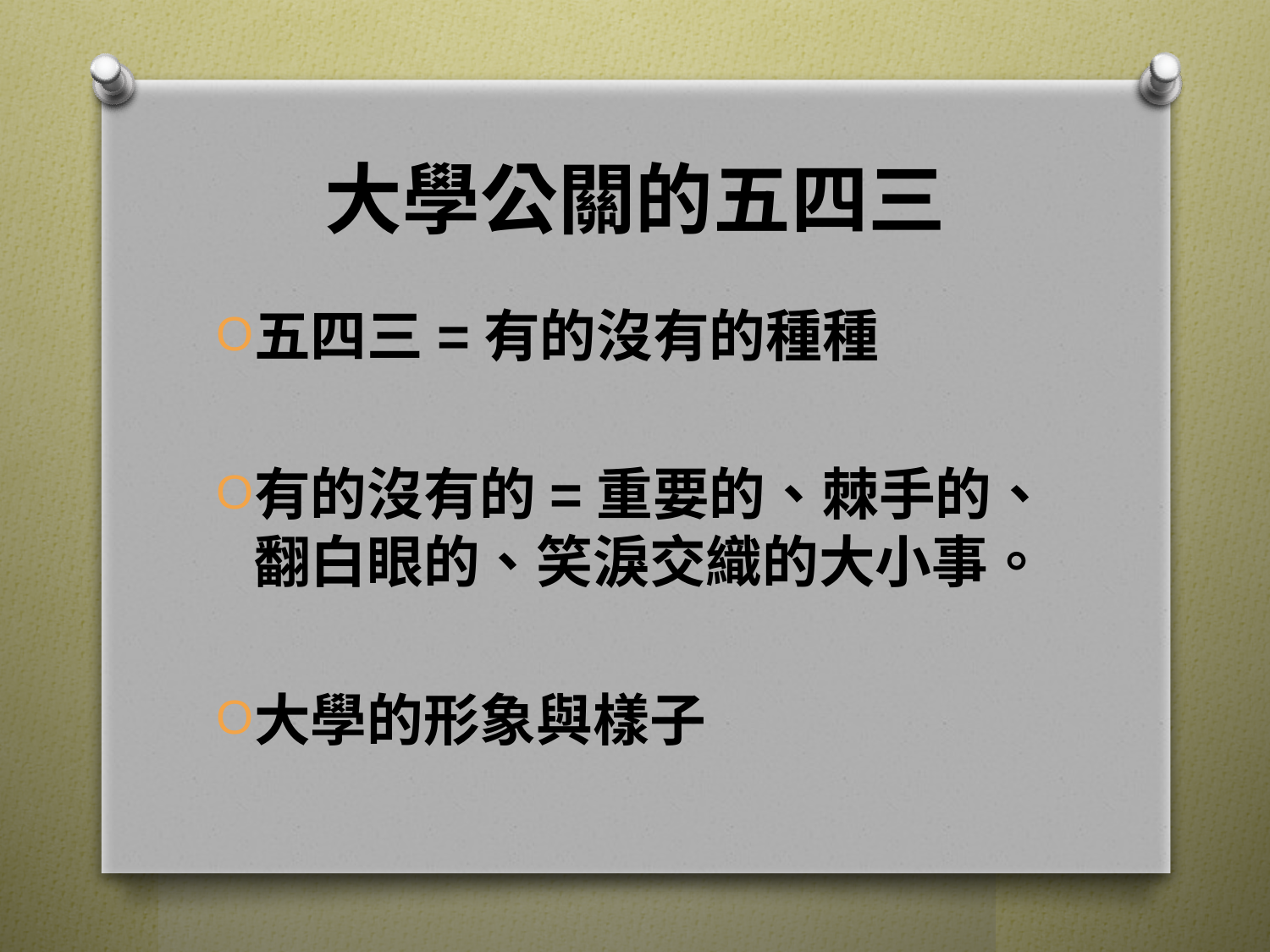

# 大學公關的五四三
五四三=有的沒有的種種

有的沒有的=重要的、棘手的、翻白眼的、笑淚交織的大小事。

大學的形象與樣子